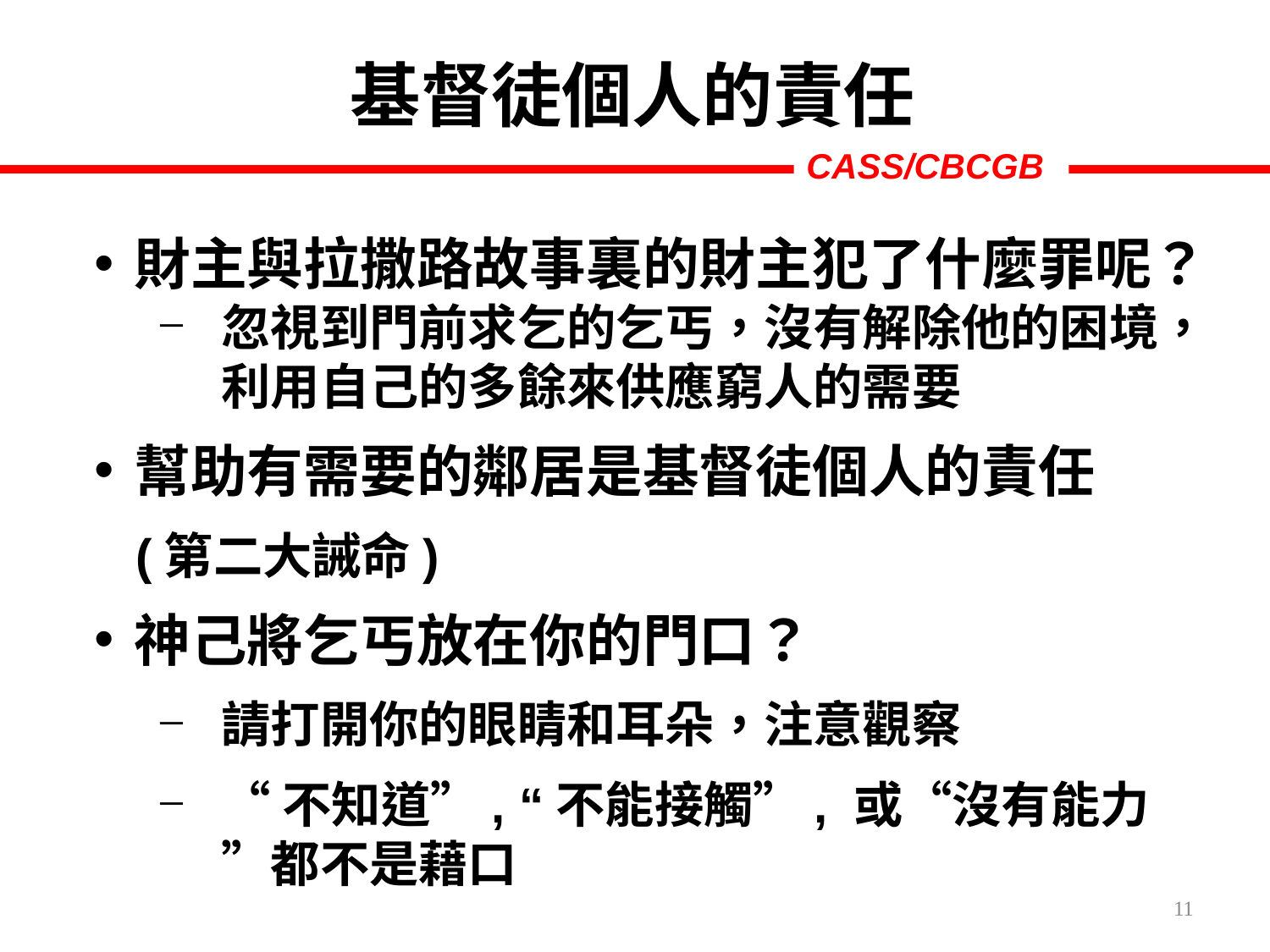

基督徒個人的責任
財主與拉撒路故事裏的財主犯了什麼罪呢？
忽視到門前求乞的乞丐，沒有解除他的困境，利用自己的多餘來供應窮人的需要
幫助有需要的鄰居是基督徒個人的責任
   (第二大誡命)
神己將乞丐放在你的門口？
請打開你的眼睛和耳朵，注意觀察
“不知道”, “不能接觸”, 或“沒有能力”都不是藉口

11